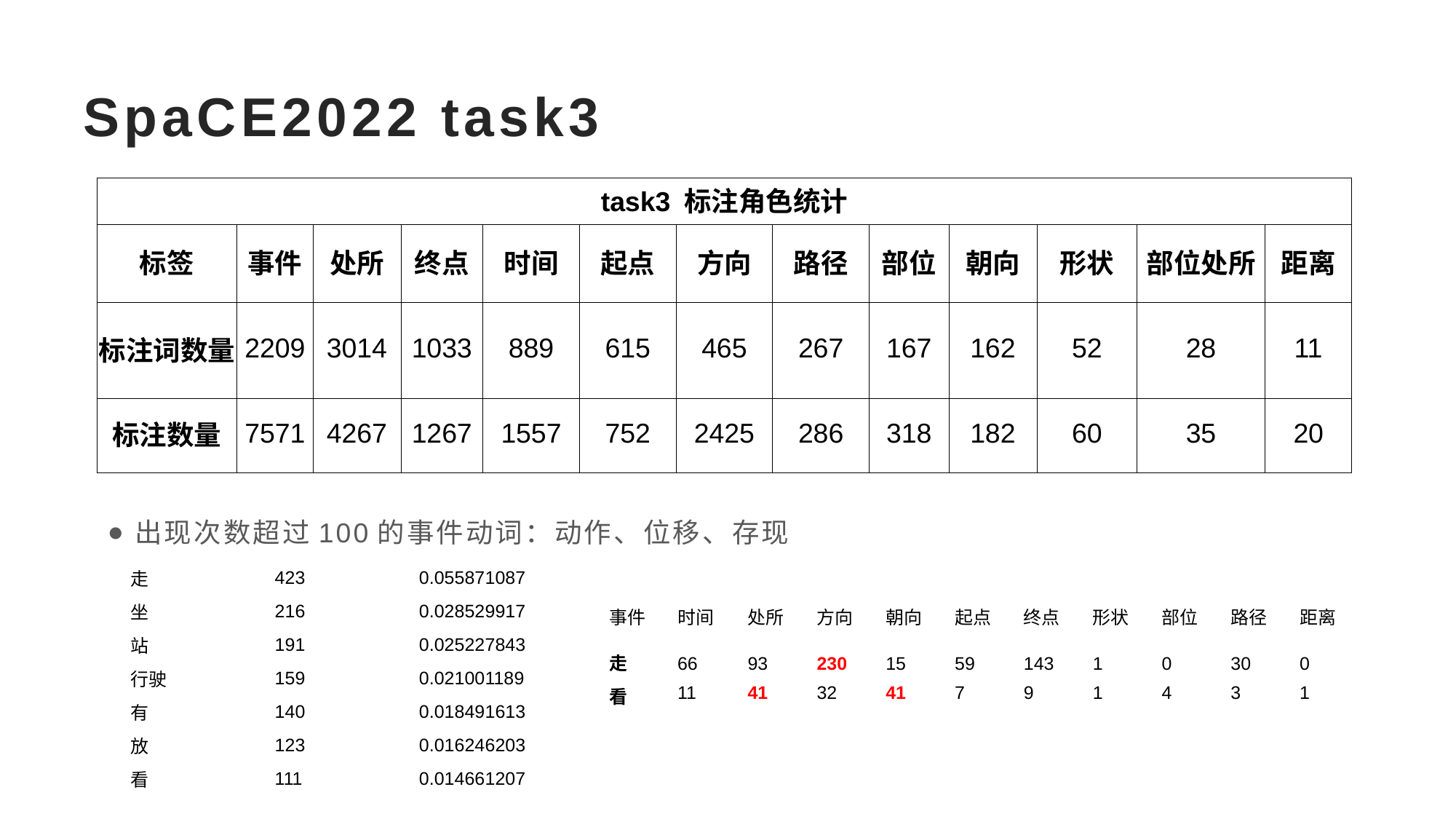

# SpaCE2022 task3
| task3 标注角色统计 |  |  |  |  |  |  |  |  |  |  |  |  |
| --- | --- | --- | --- | --- | --- | --- | --- | --- | --- | --- | --- | --- |
| 标签 | 事件 | 处所 | 终点 | 时间 | 起点 | 方向 | 路径 | 部位 | 朝向 | 形状 | 部位处所 | 距离 |
| 标注词数量 | 2209 | 3014 | 1033 | 889 | 615 | 465 | 267 | 167 | 162 | 52 | 28 | 11 |
| 标注数量 | 7571 | 4267 | 1267 | 1557 | 752 | 2425 | 286 | 318 | 182 | 60 | 35 | 20 |
出现次数超过100的事件动词：动作、位移、存现
| 走 | 423 | 0.055871087 |
| --- | --- | --- |
| 坐 | 216 | 0.028529917 |
| 站 | 191 | 0.025227843 |
| 行驶 | 159 | 0.021001189 |
| 有 | 140 | 0.018491613 |
| 放 | 123 | 0.016246203 |
| 看 | 111 | 0.014661207 |
| 事件 | 时间 | 处所 | 方向 | 朝向 | 起点 | 终点 | 形状 | 部位 | 路径 | 距离 |
| --- | --- | --- | --- | --- | --- | --- | --- | --- | --- | --- |
| 走 | 66 | 93 | 230 | 15 | 59 | 143 | 1 | 0 | 30 | 0 |
| 看 | 11 | 41 | 32 | 41 | 7 | 9 | 1 | 4 | 3 | 1 |